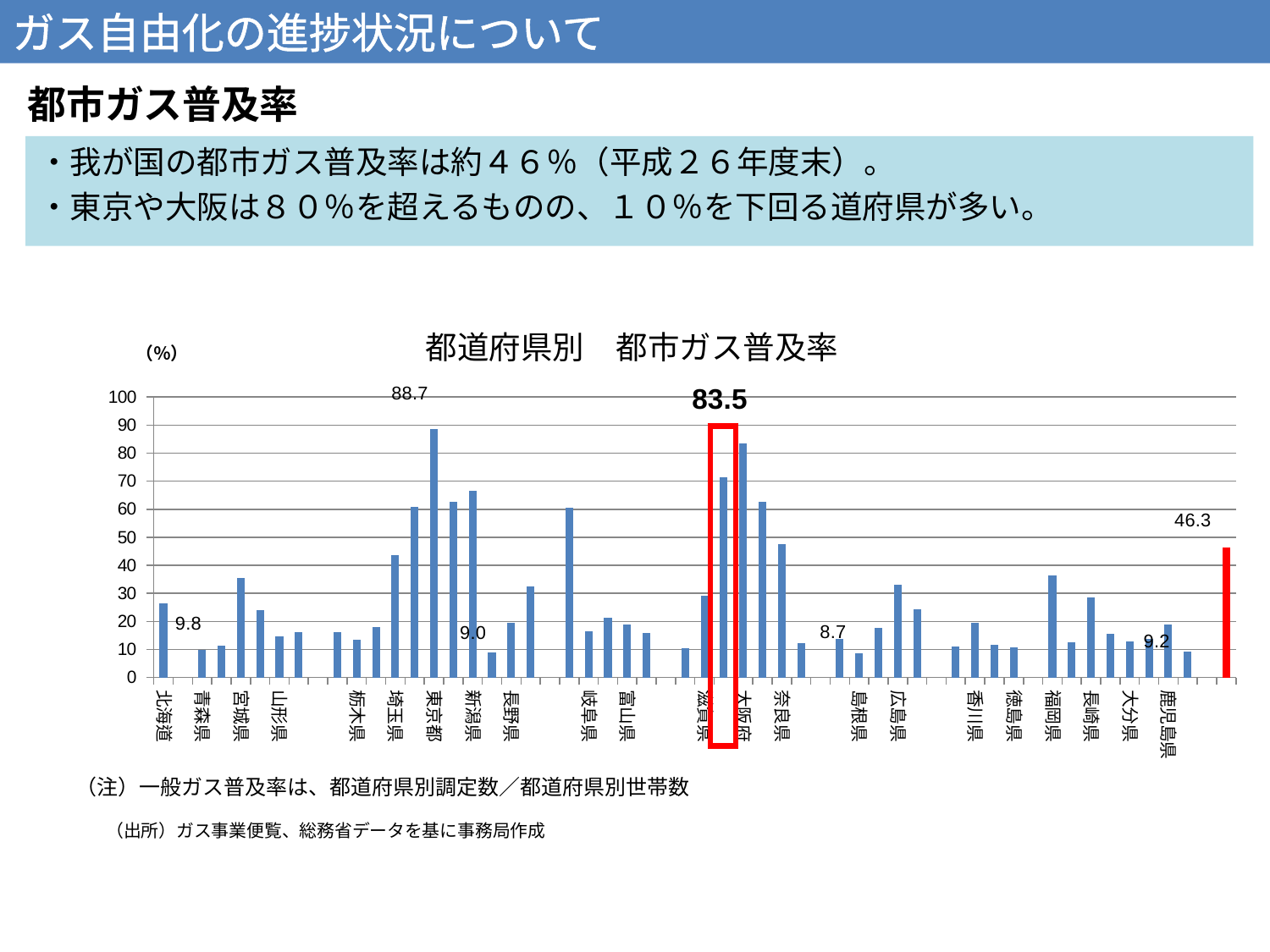

ガス自由化の進捗状況について
# 都市ガス普及率
・我が国の都市ガス普及率は約４６％（平成２６年度末）。
・東京や大阪は８０％を超えるものの、１０％を下回る道府県が多い。

[unsupported chart]

（注）一般ガス普及率は、都道府県別調定数／都道府県別世帯数
（出所）ガス事業便覧、総務省データを基に事務局作成